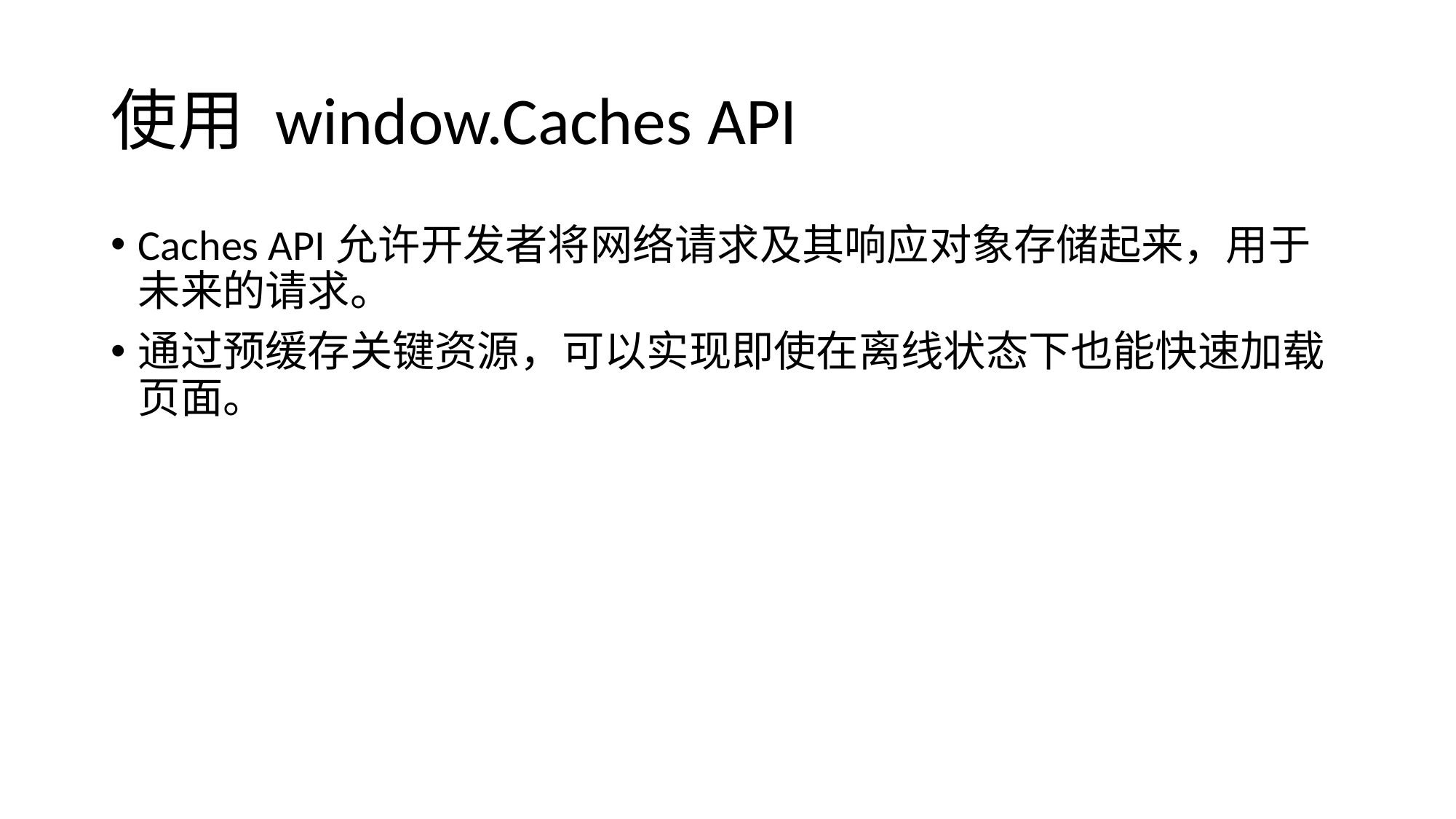

# 使用 window.Caches API
Caches API允许开发者将网络请求及其响应对象存储起来，用于未来的请求。
通过预缓存关键资源，可以实现即使在离线状态下也能快速加载页面。